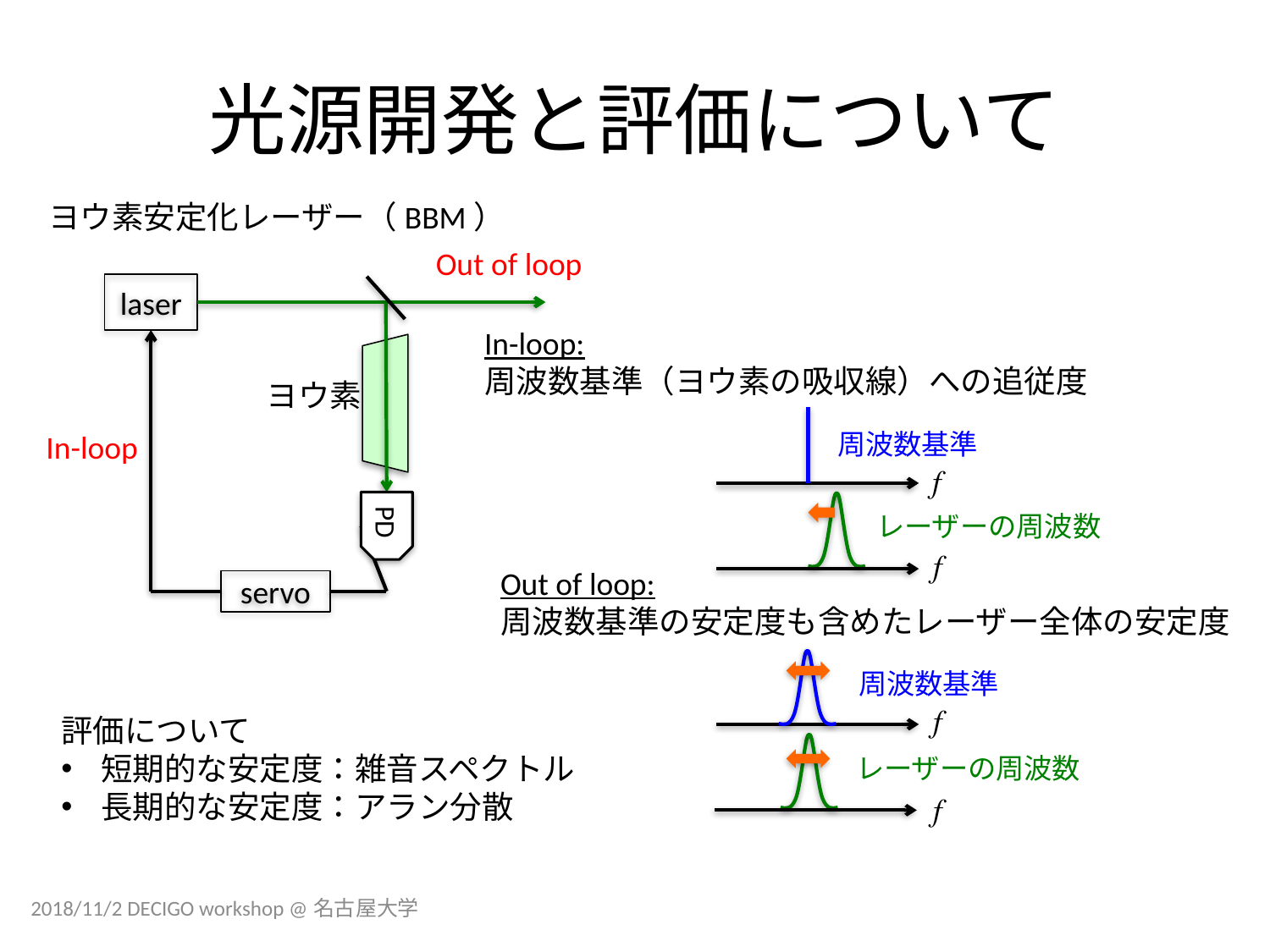

# 光源開発と評価について
ヨウ素安定化レーザー（BBM）
Out of loop
laser
PD
servo

ヨウ素
In-loop
In-loop:
周波数基準（ヨウ素の吸収線）への追従度

周波数基準
f
レーザーの周波数
f
Out of loop:
周波数基準の安定度も含めたレーザー全体の安定度

周波数基準
f
評価について
短期的な安定度：雑音スペクトル
長期的な安定度：アラン分散
レーザーの周波数
f
2018/11/2 DECIGO workshop @名古屋大学